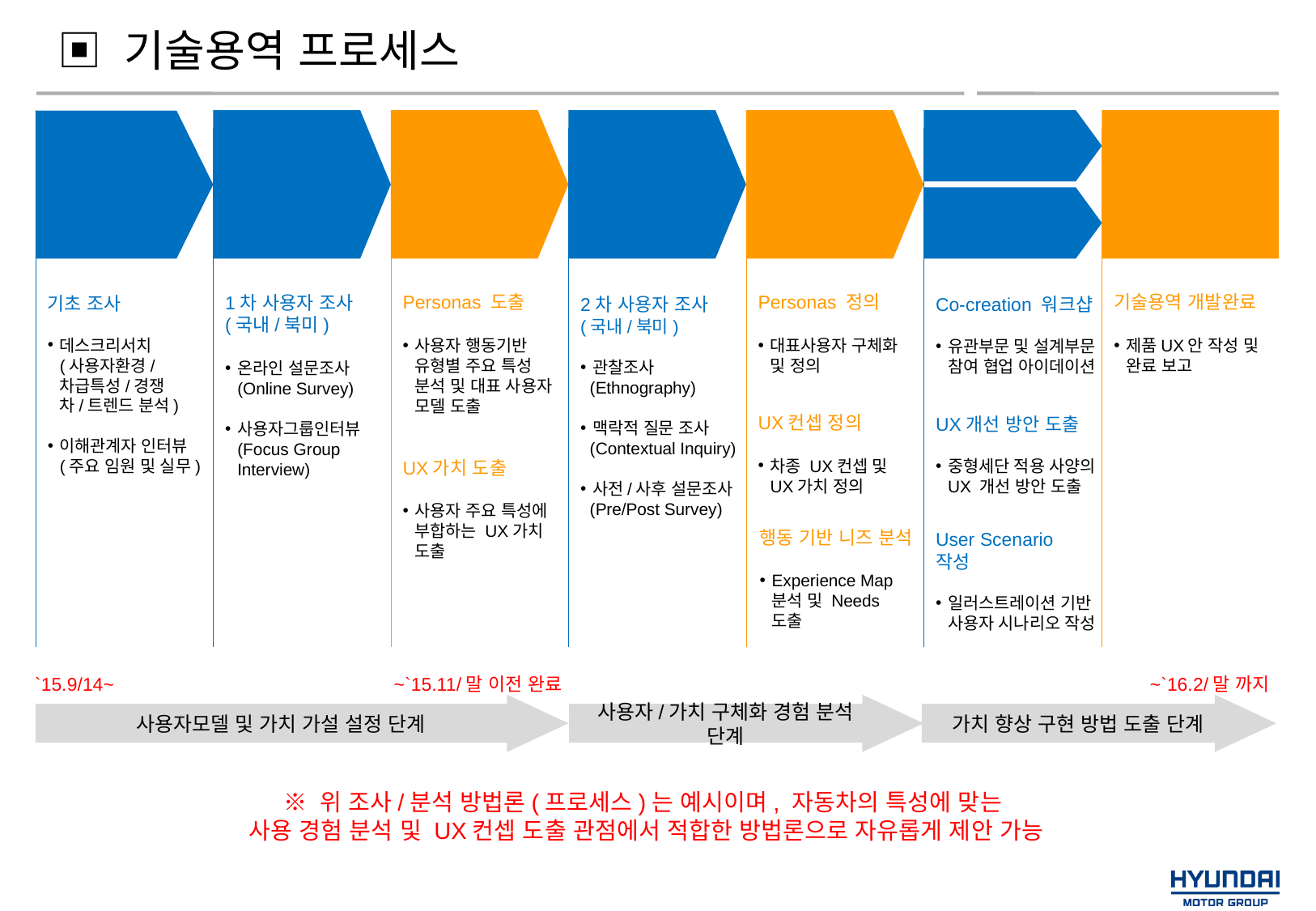

# ▣ 기술용역 프로세스

Co-creation
Workshop
사용자모델
및 UX가치
도출
2차
사용자 조사
1차
사용자 조사
Personas 및
UX 가치 정의
기술용역
개발완료
기초 조사

User Scenario
도출 및 작성
Personas 도출

사용자 행동기반 유형별 주요 특성 분석 및 대표 사용자 모델 도출
Personas 정의

대표사용자 구체화 및 정의
기술용역 개발완료

제품UX안 작성 및 완료 보고
1차 사용자 조사
(국내/북미)

온라인 설문조사
(Online Survey)

사용자그룹인터뷰
(Focus Group Interview)
기초 조사

데스크리서치
(사용자환경/차급특성/경쟁차/트렌드 분석)

이해관계자 인터뷰
(주요 임원 및 실무)
2차 사용자 조사
(국내/북미)

관찰조사
  (Ethnography)

맥락적 질문 조사
  (Contextual Inquiry)

사전/사후 설문조사
  (Pre/Post Survey)
Co-creation 워크샵

유관부문 및 설계부문 참여 협업 아이데이션
UX컨셉 정의

차종 UX컨셉 및 UX가치 정의
UX개선 방안 도출

중형세단 적용 사양의 UX 개선 방안 도출
UX가치 도출

사용자 주요 특성에 부합하는 UX가치 도출
행동 기반 니즈 분석

Experience Map 분석 및 Needs 도출
User Scenario 작성

일러스트레이션 기반 사용자 시나리오 작성
`15.9/14~
~`15.11/말 이전 완료
~`16.2/말 까지
사용자모델 및 가치 가설 설정 단계
사용자/가치 구체화 경험 분석 단계
가치 향상 구현 방법 도출 단계
※ 위 조사/분석 방법론(프로세스)는 예시이며, 자동차의 특성에 맞는
사용 경험 분석 및 UX컨셉 도출 관점에서 적합한 방법론으로 자유롭게 제안 가능